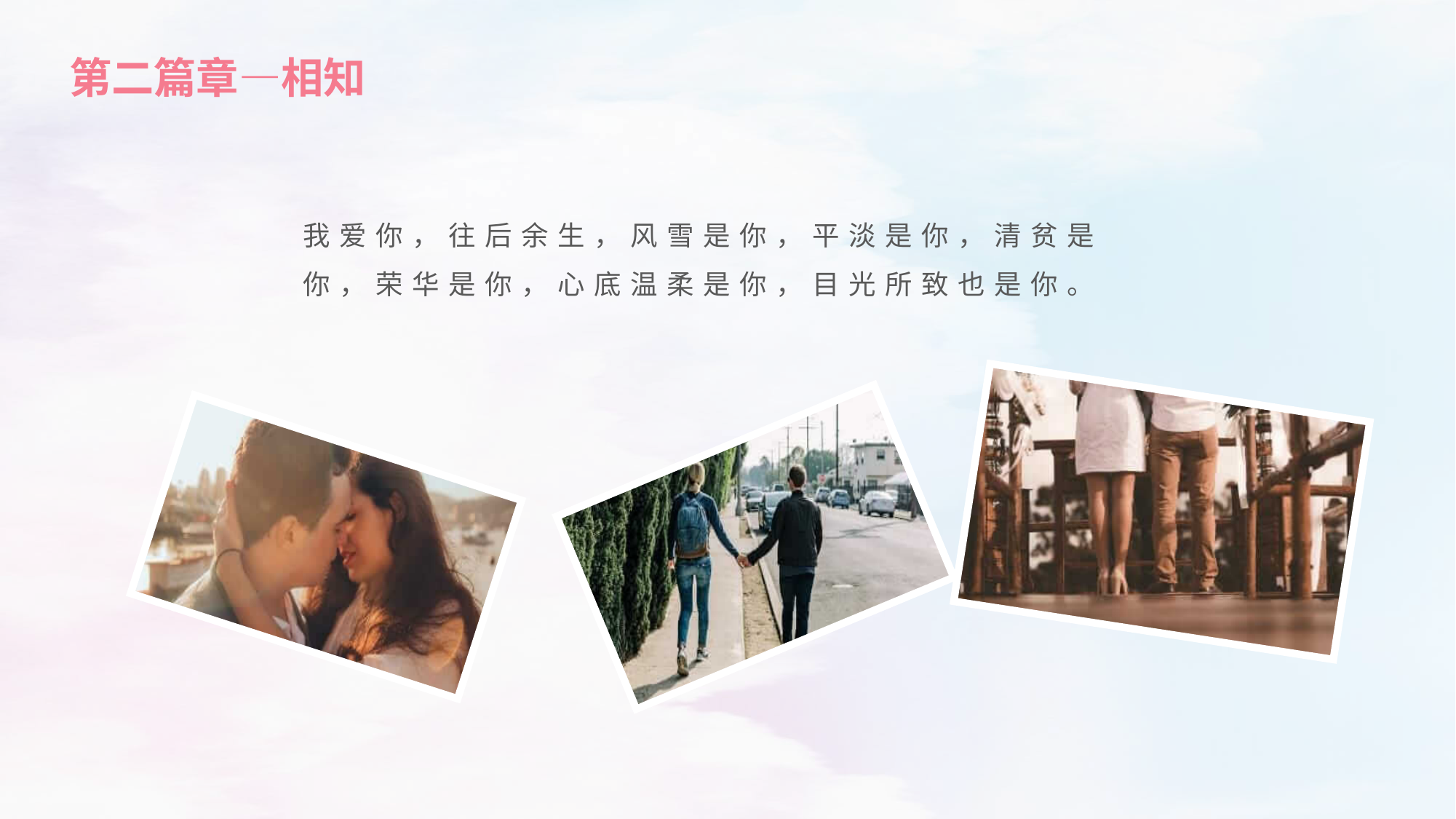

第二篇章—相知
我爱你，往后余生，风雪是你，平淡是你，清贫是你，荣华是你，心底温柔是你，目光所致也是你。